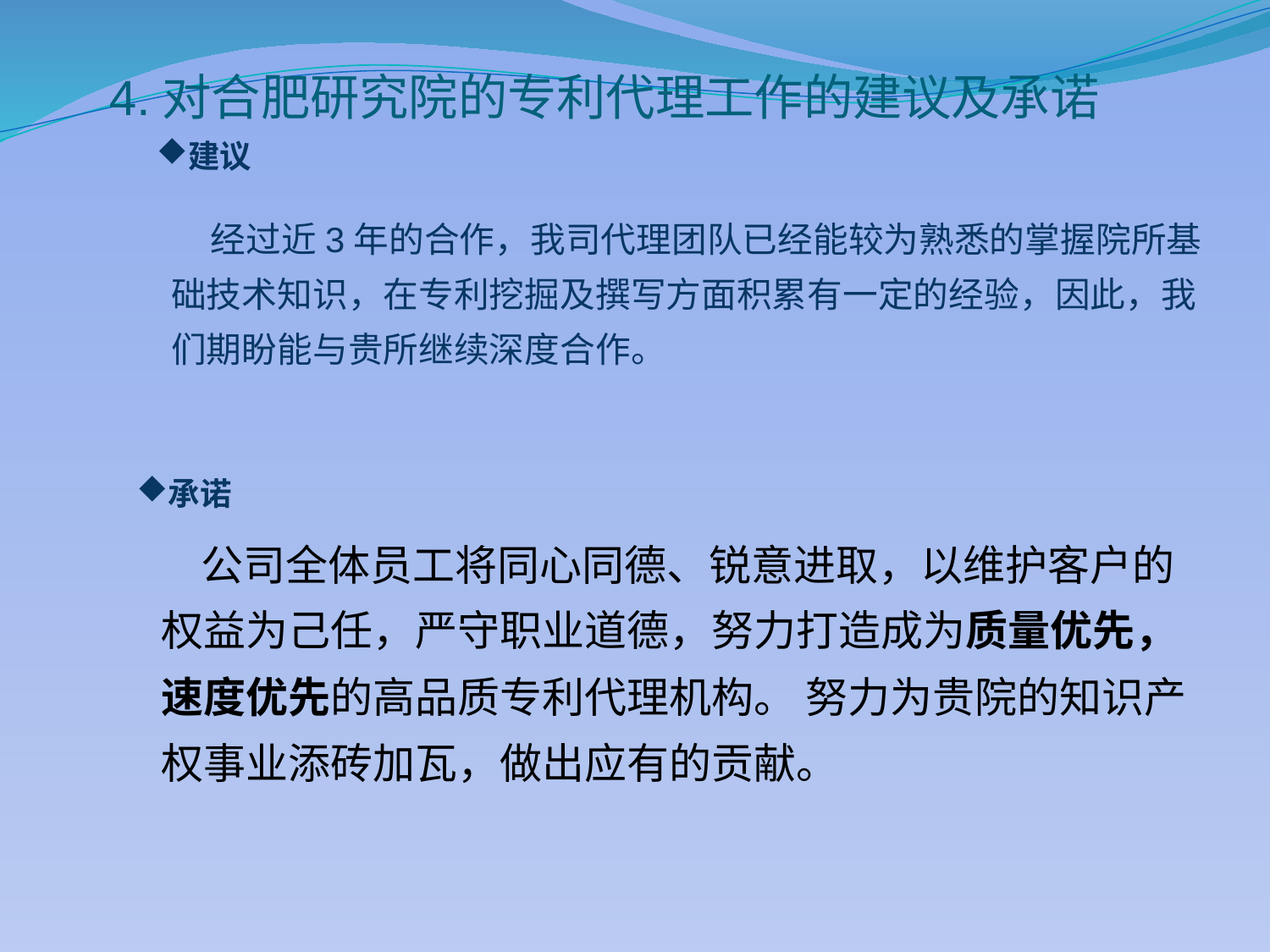

4.对合肥研究院的专利代理工作的建议及承诺
建议

经过近3年的合作，我司代理团队已经能较为熟悉的掌握院所基础技术知识，在专利挖掘及撰写方面积累有一定的经验，因此，我们期盼能与贵所继续深度合作。

承诺

公司全体员工将同心同德、锐意进取，以维护客户的权益为己任，严守职业道德，努力打造成为质量优先，速度优先的高品质专利代理机构。 努力为贵院的知识产权事业添砖加瓦，做出应有的贡献。